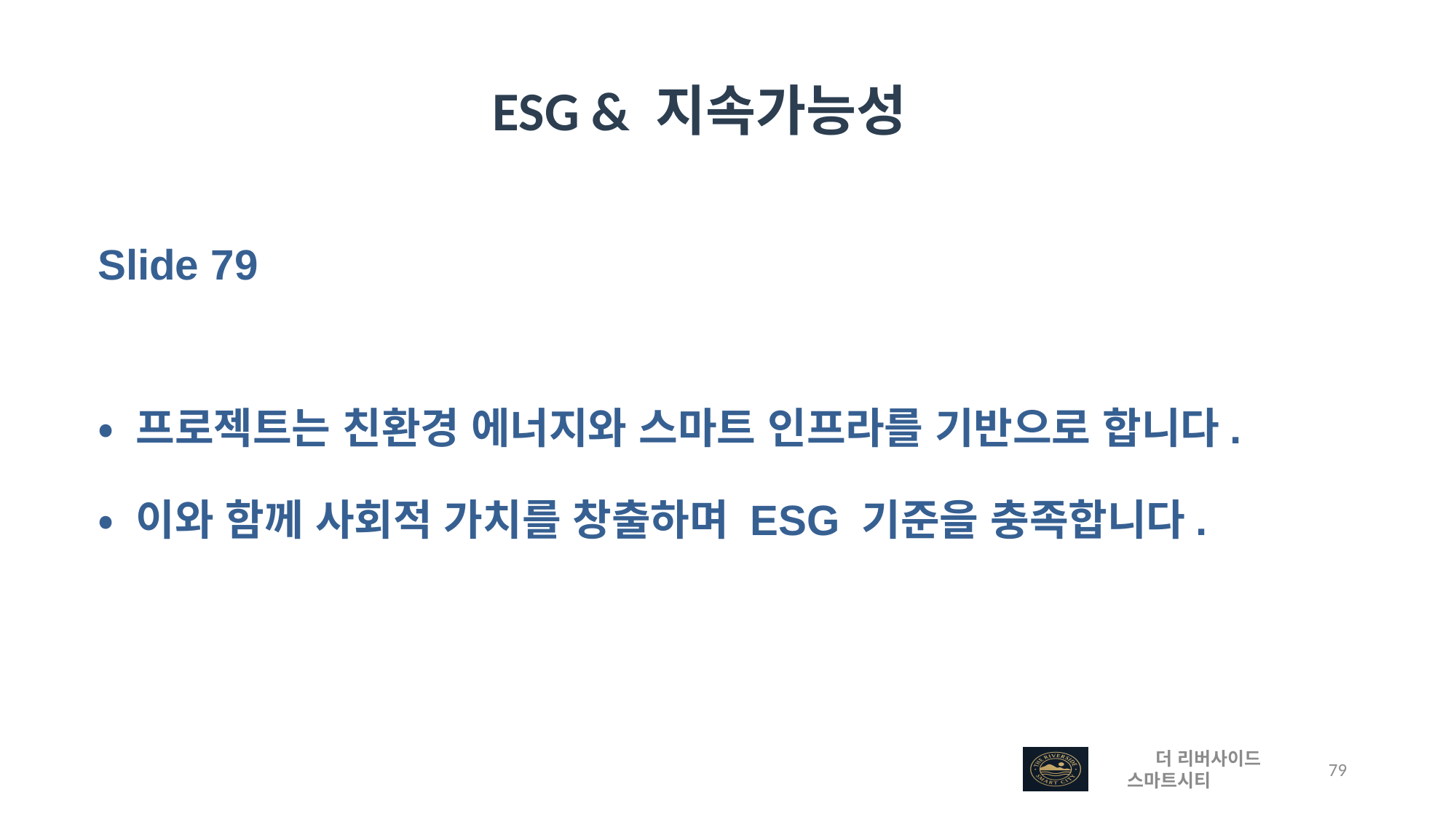

ESG & 지속가능성
Slide 79

• 프로젝트는 친환경 에너지와 스마트 인프라를 기반으로 합니다.
• 이와 함께 사회적 가치를 창출하며 ESG 기준을 충족합니다.
             더 리버사이드 스마트시티
  79